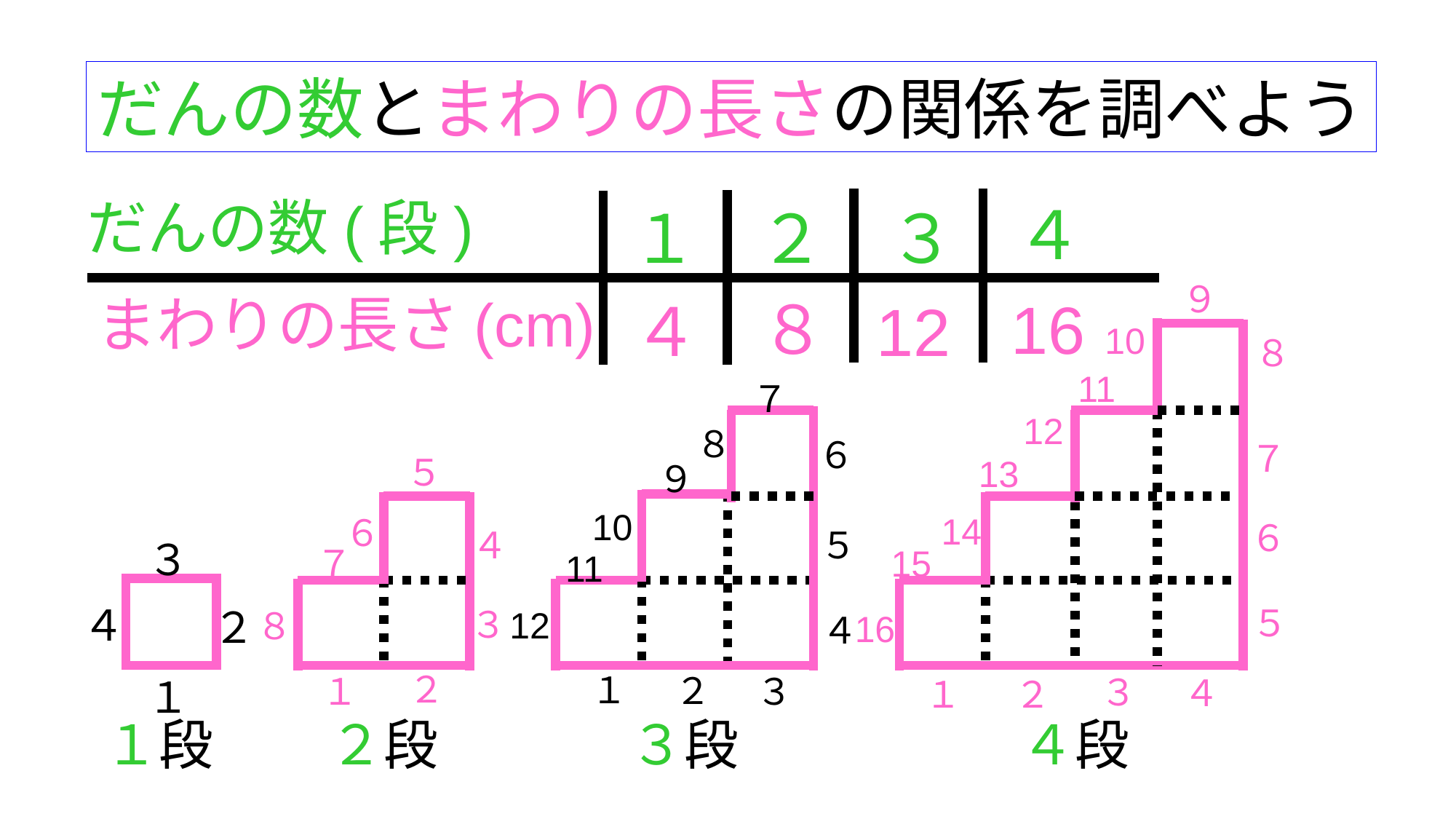

だんの数とまわりの長さの関係を調べよう
だんの数(段)
４
２
３
１
９
まわりの長さ(cm)
８
16
４
12
10
８
11
７
12
８
６
７
５
13
９
10
14
６
６
４
５
３
15
７
11

４
２
５
３
12
８
16
４
２
１
２
３
１
３
４
１
２
１
１段
２段
３段
４段